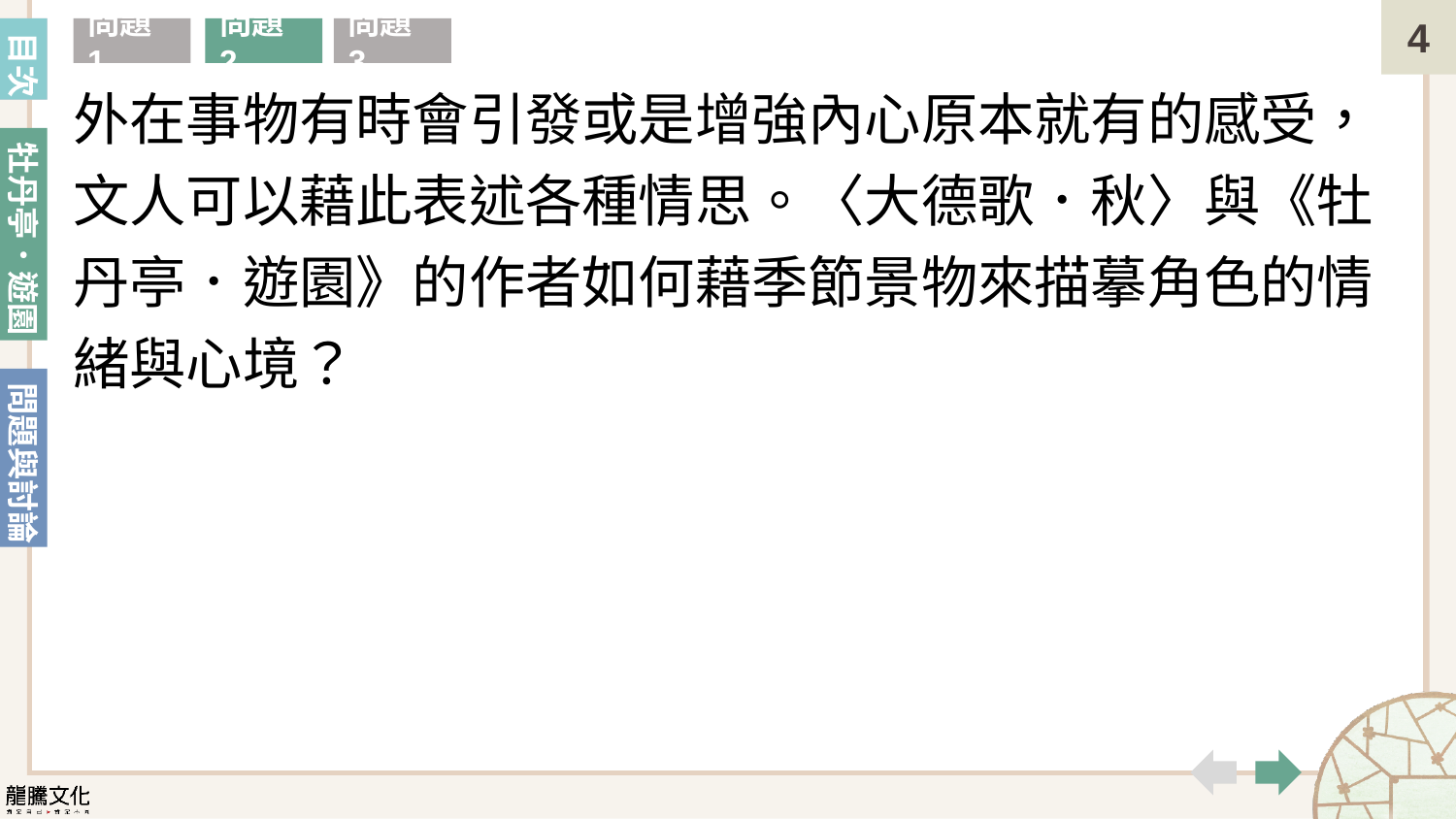

目次
問題1
問題2
問題3
外在事物有時會引發或是增強內心原本就有的感受，文人可以藉此表述各種情思。〈大德歌．秋〉與《牡丹亭．遊園》的作者如何藉季節景物來描摹角色的情緒與心境？